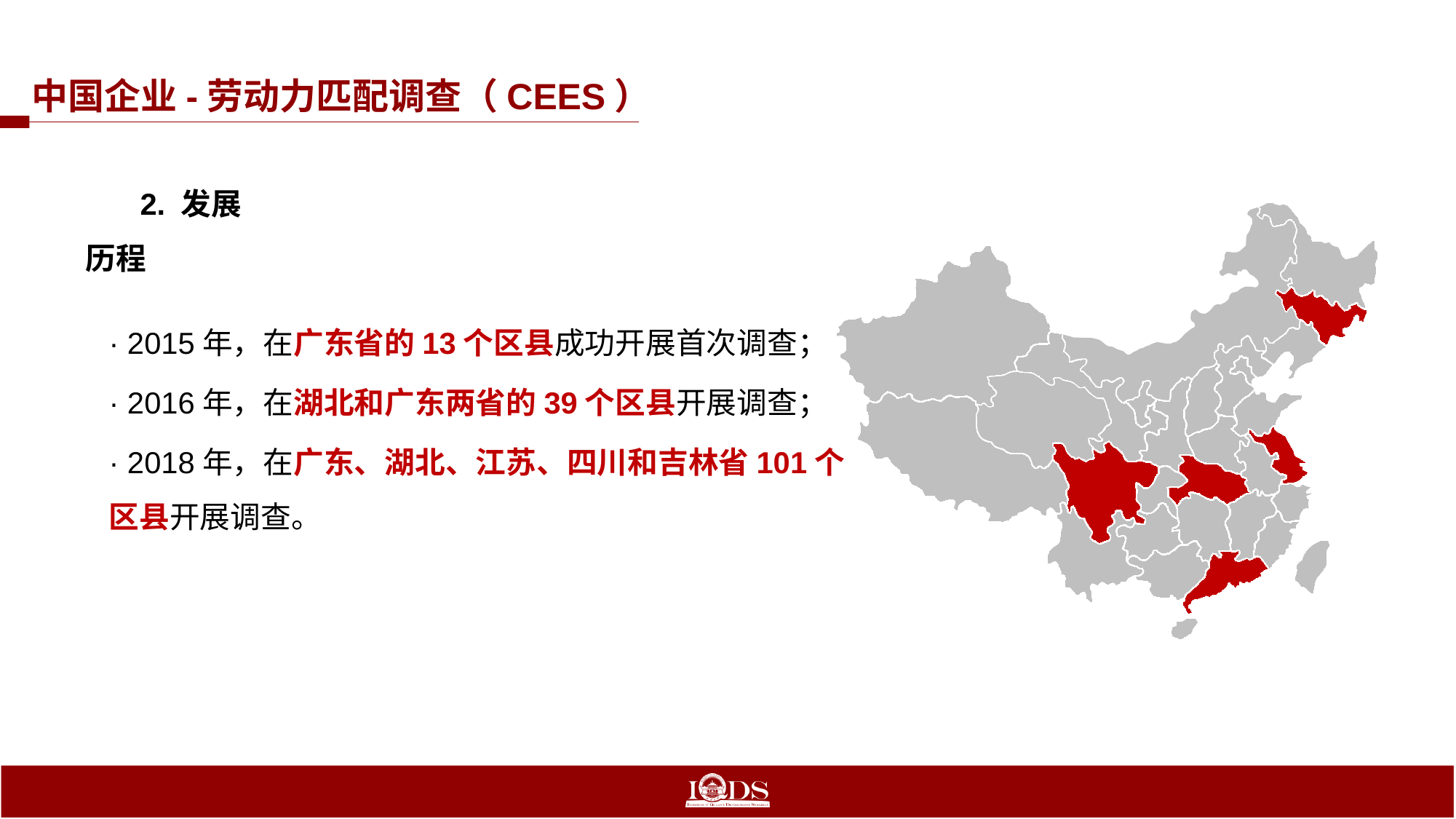

中国企业-劳动力匹配调查（CEES）

2. 发展历程

· 2015年，在广东省的13个区县成功开展首次调查；
· 2016年，在湖北和广东两省的39个区县开展调查；
· 2018年，在广东、湖北、江苏、四川和吉林省101个区县开展调查。